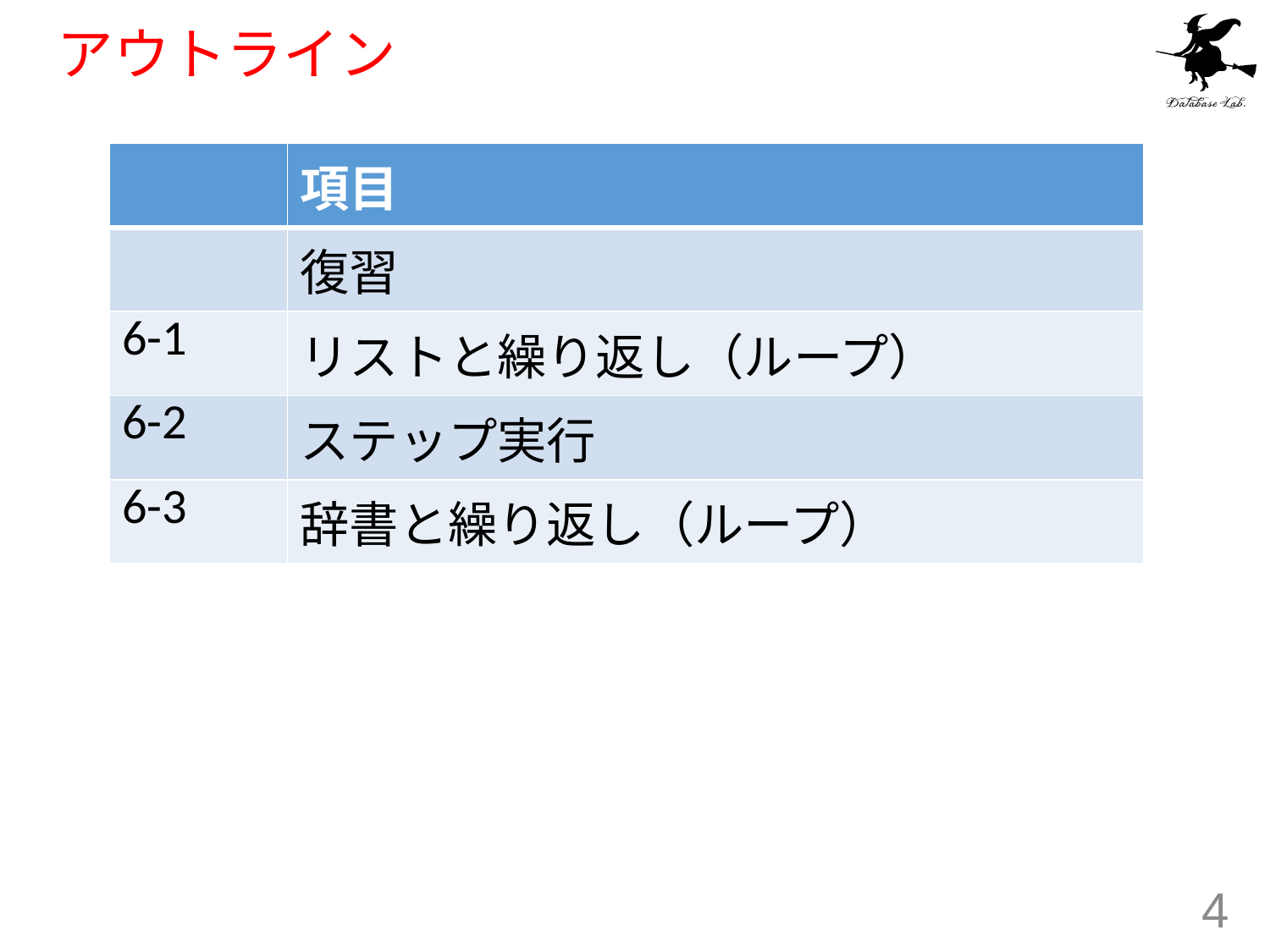

# アウトライン
|  | 項目 |
| --- | --- |
|  | 復習 |
| 6-1 | リストと繰り返し（ループ） |
| 6-2 | ステップ実行 |
| 6-3 | 辞書と繰り返し（ループ） |
4